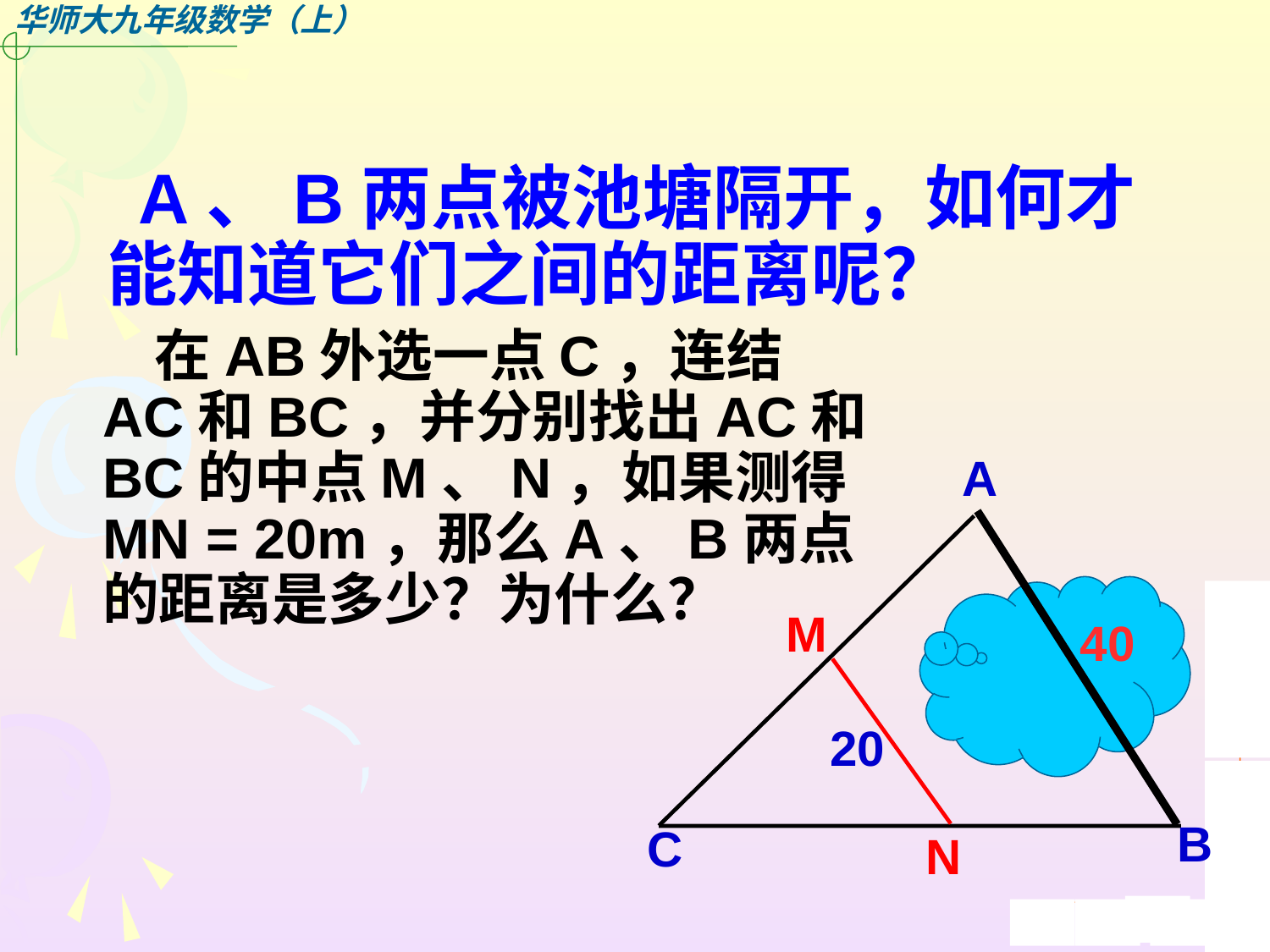

A、B两点被池塘隔开，如何才能知道它们之间的距离呢？
   在AB外选一点C，连结AC和BC，并分别找出AC和BC的中点M、N，如果测得MN = 20m，那么A、B两点的距离是多少？为什么？
A

M

N
40

20

B
C